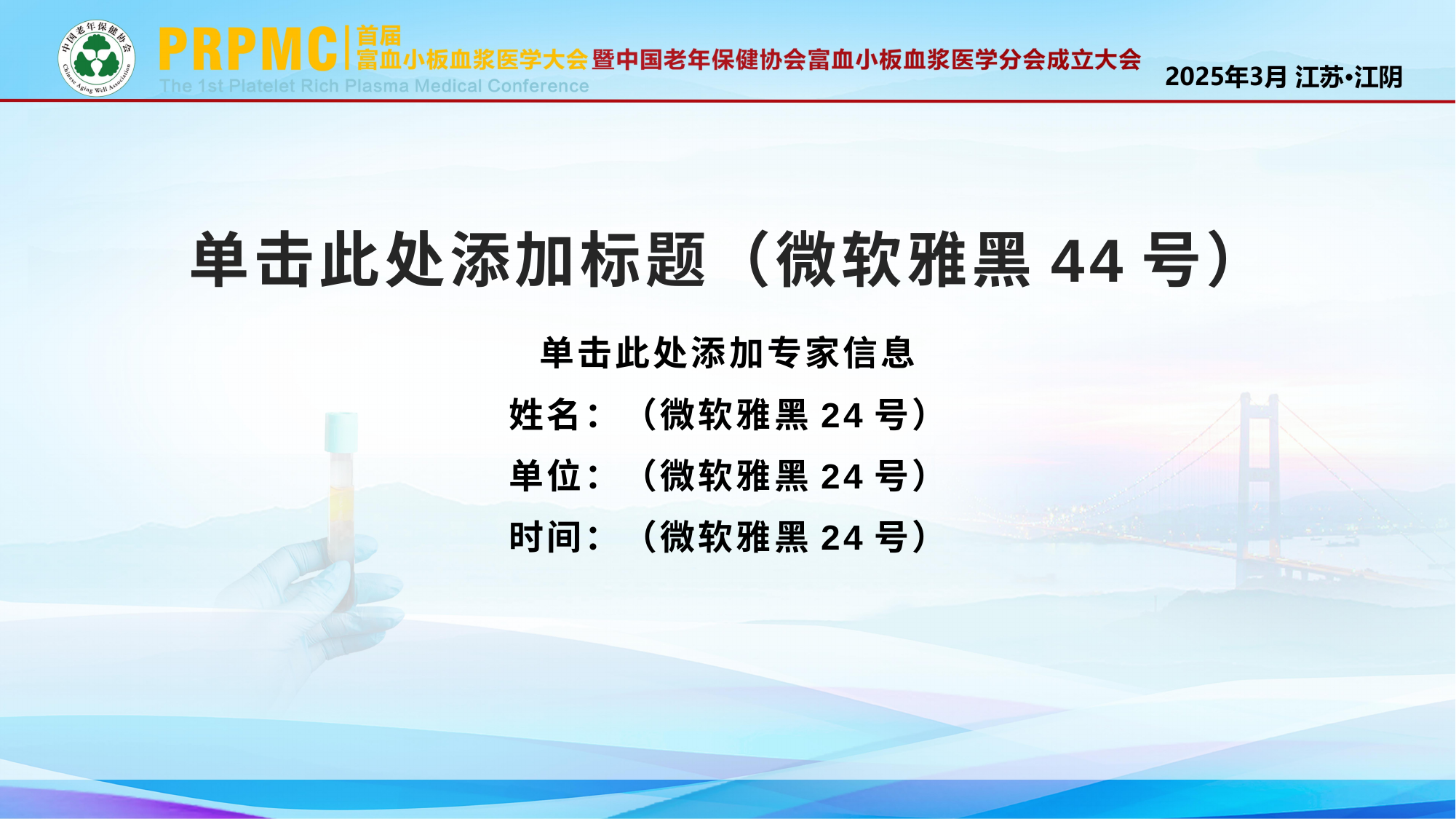

# 单击此处添加标题（微软雅黑44号）
单击此处添加专家信息
姓名：（微软雅黑24号）
单位：（微软雅黑24号）
时间：（微软雅黑24号）